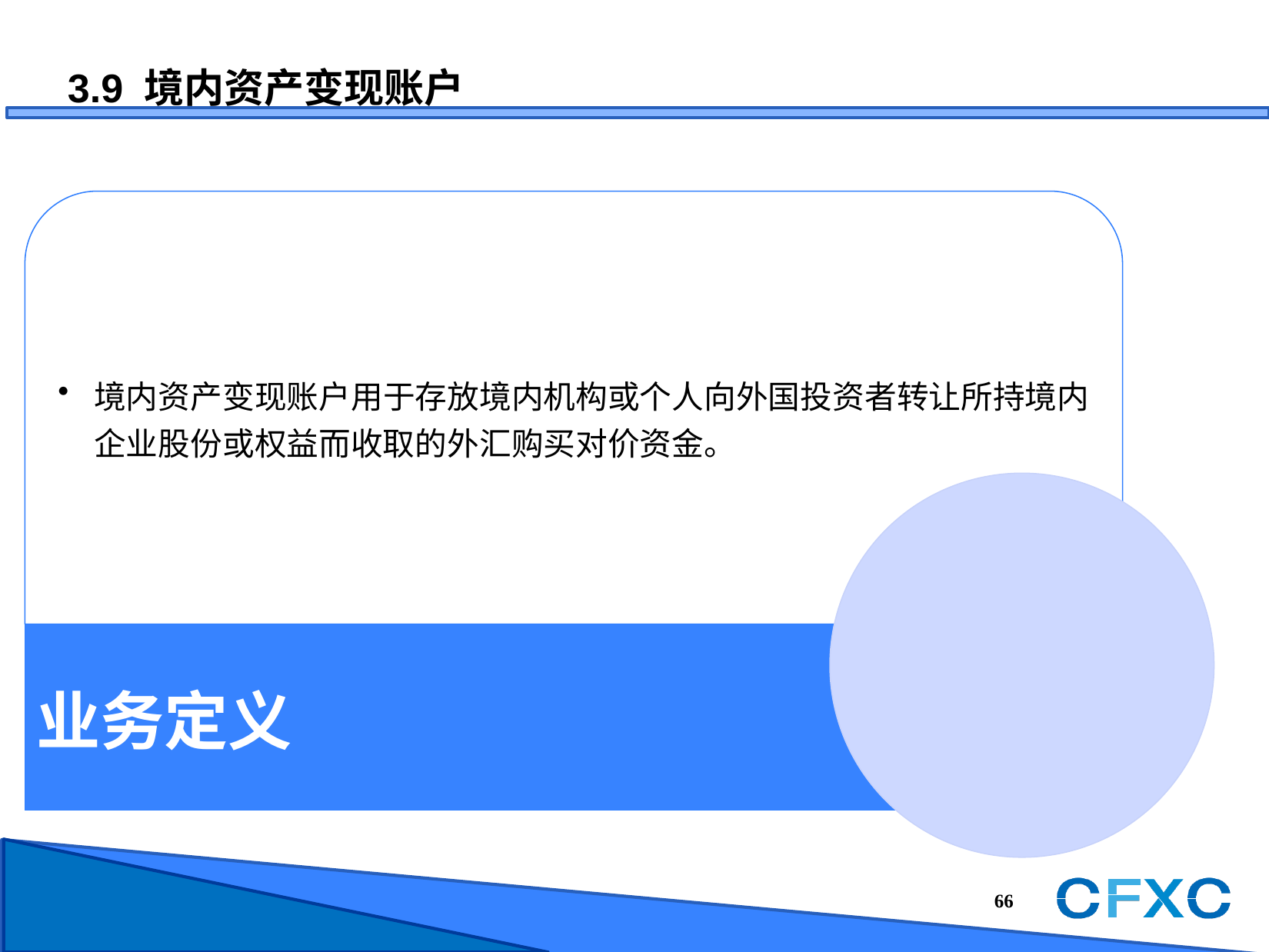

3.9 境内资产变现账户
业务定义
境内资产变现账户用于存放境内机构或个人向外国投资者转让所持境内企业股份或权益而收取的外汇购买对价资金。
66